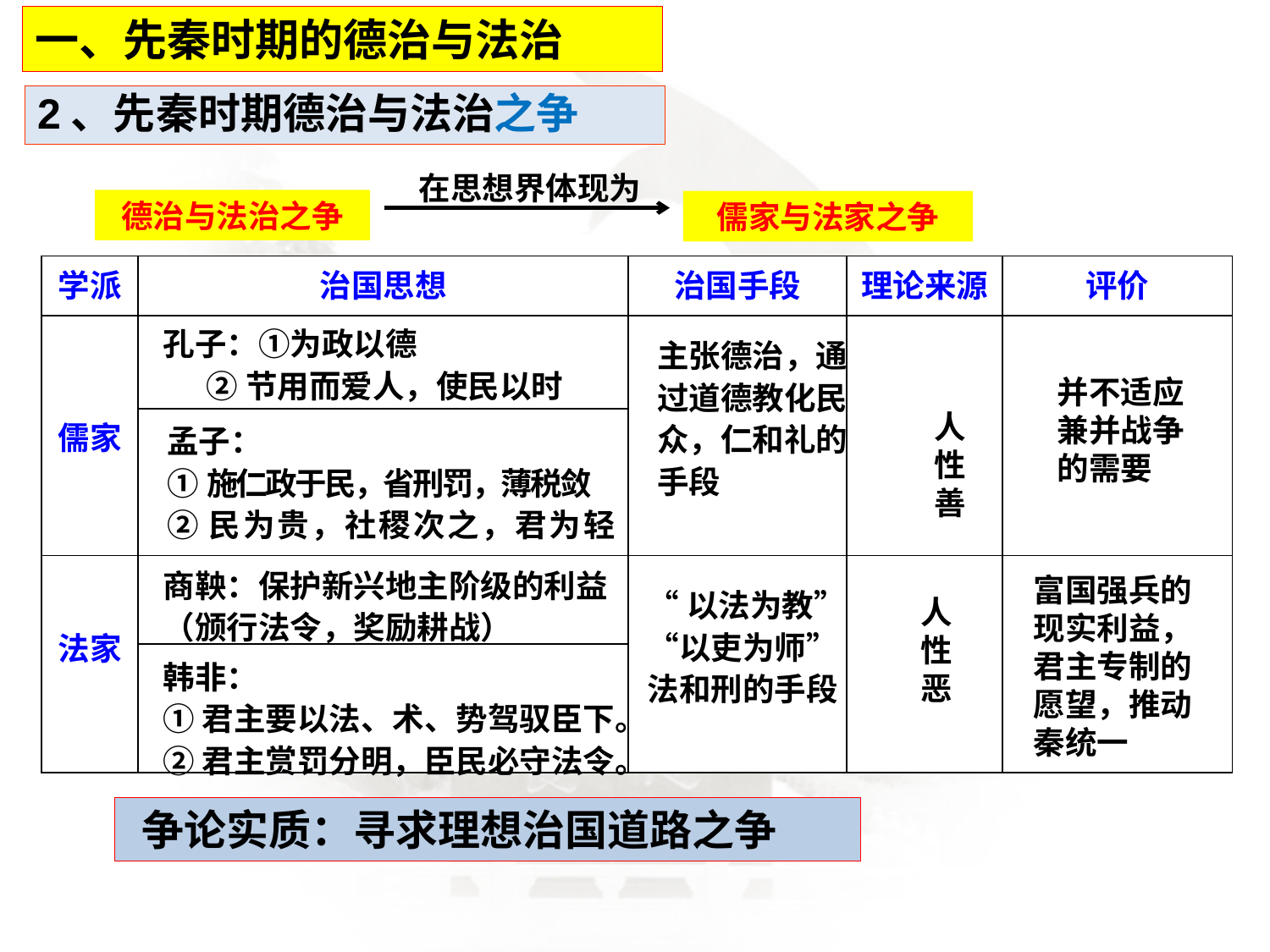

一、先秦时期的德治与法治
2、先秦时期德治与法治之争
在思想界体现为
德治与法治之争
儒家与法家之争
| 学派 | 治国思想 | 治国手段 | 理论来源 | 评价 |
| --- | --- | --- | --- | --- |
| 儒家 |  |  |  |  |
|  |  |  |  |  |
| 法家 |  |  |  |  |
|  |  |  |  |  |
孔子：①为政以德
      ②节用而爱人，使民以时
主张德治，通过道德教化民众，仁和礼的手段
并不适应兼并战争的需要
人性善
孟子：
①施仁政于民，省刑罚，薄税敛
②民为贵，社稷次之，君为轻
商鞅：保护新兴地主阶级的利益（颁行法令，奖励耕战）
富国强兵的现实利益，君主专制的愿望，推动秦统一
“以法为教”“以吏为师”法和刑的手段
人性恶
韩非：
①君主要以法、术、势驾驭臣下。
②君主赏罚分明，臣民必守法令。
 争论实质：寻求理想治国道路之争